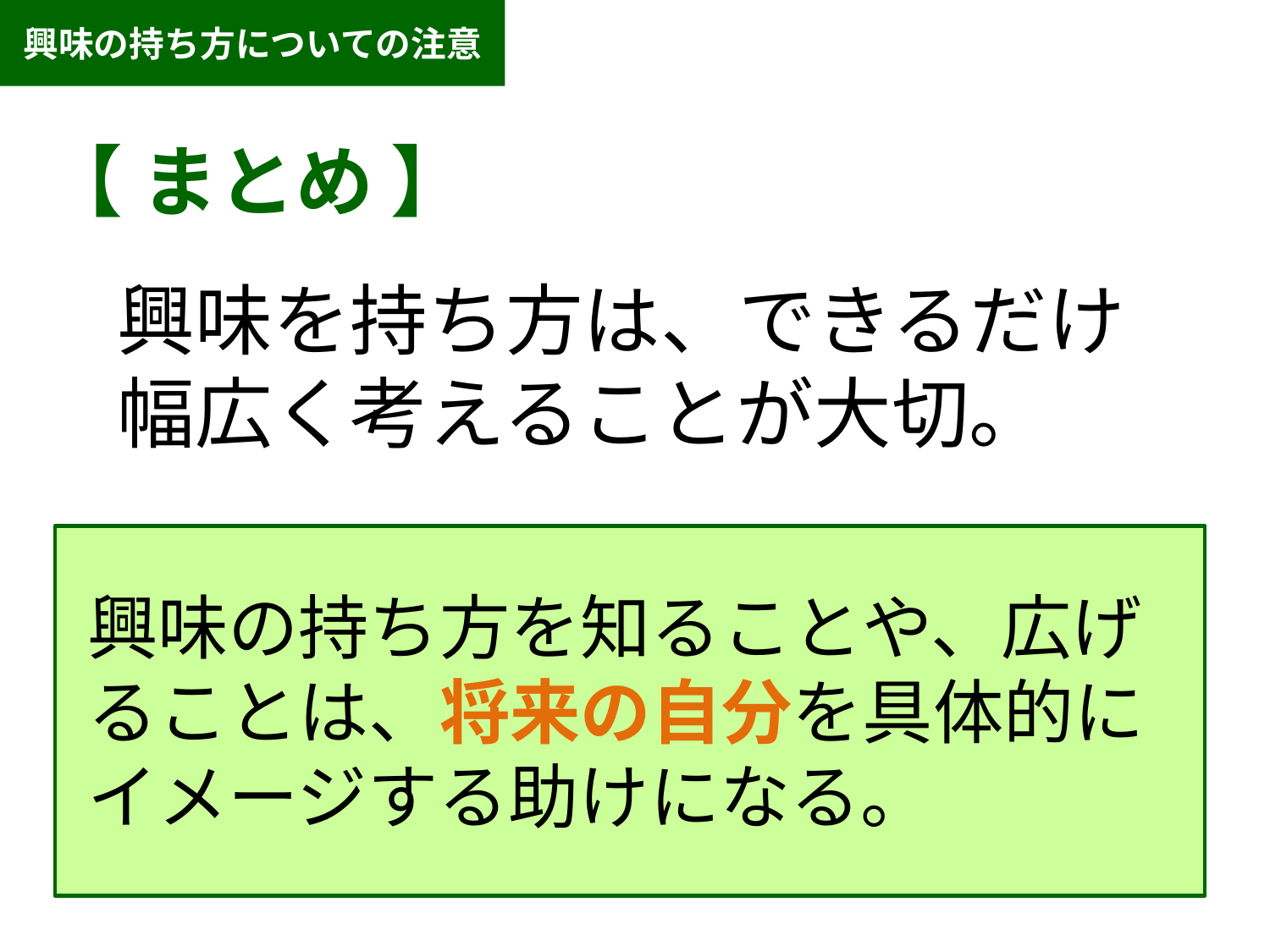

興味の持ち方についての注意
【 まとめ 】
興味を持ち方は、できるだけ
幅広く考えることが大切。

興味の持ち方を知ることや、広げることは、将来の自分を具体的にイメージする助けになる。